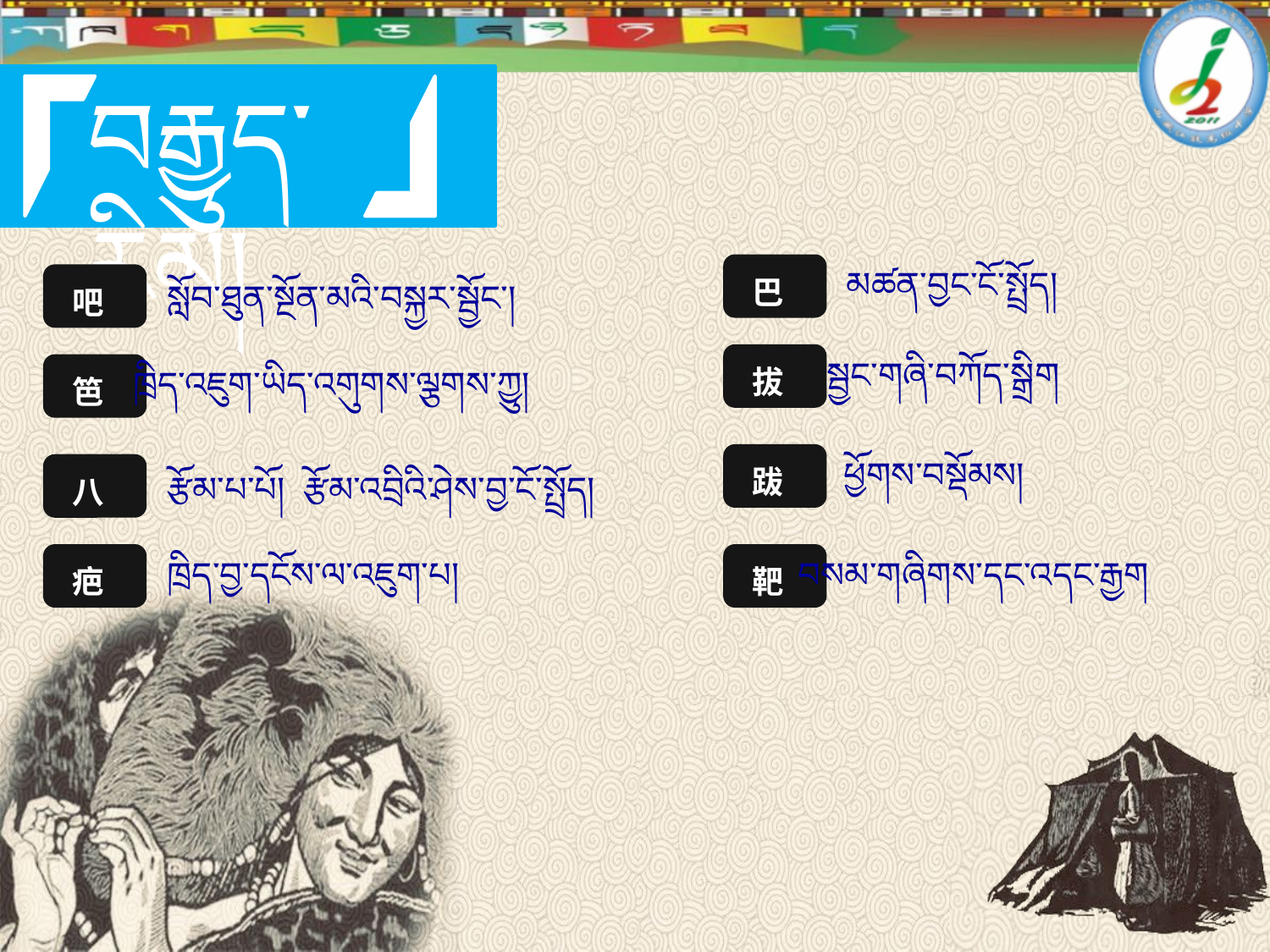

བརྒྱུད་རིམ།

 巴
 མཚན་བྱང་ངོ་སྤྲོད།

 吧
སློབ་ཐུན་སྔོན་མའི་བསྐྱར་སྦྱོང་།

 拔
སྦྱང་གཞི་བཀོད་སྒྲིག

 笆
ཁྲིད་འཇུག་ཡིད་འགུགས་ལྕགས་ཀྱུ།

 跋
ཕྱོགས་བསྡོམས།

 八
རྩོམ་པ་པོ།  རྩོམ་འབྲིའི་ཤེས་བྱ་ངོ་སྤྲོད།

 疤
ཁྲིད་བྱ་དངོས་ལ་འཇུག་པ།

 靶
བསམ་གཞིགས་དང་འདང་རྒྱག